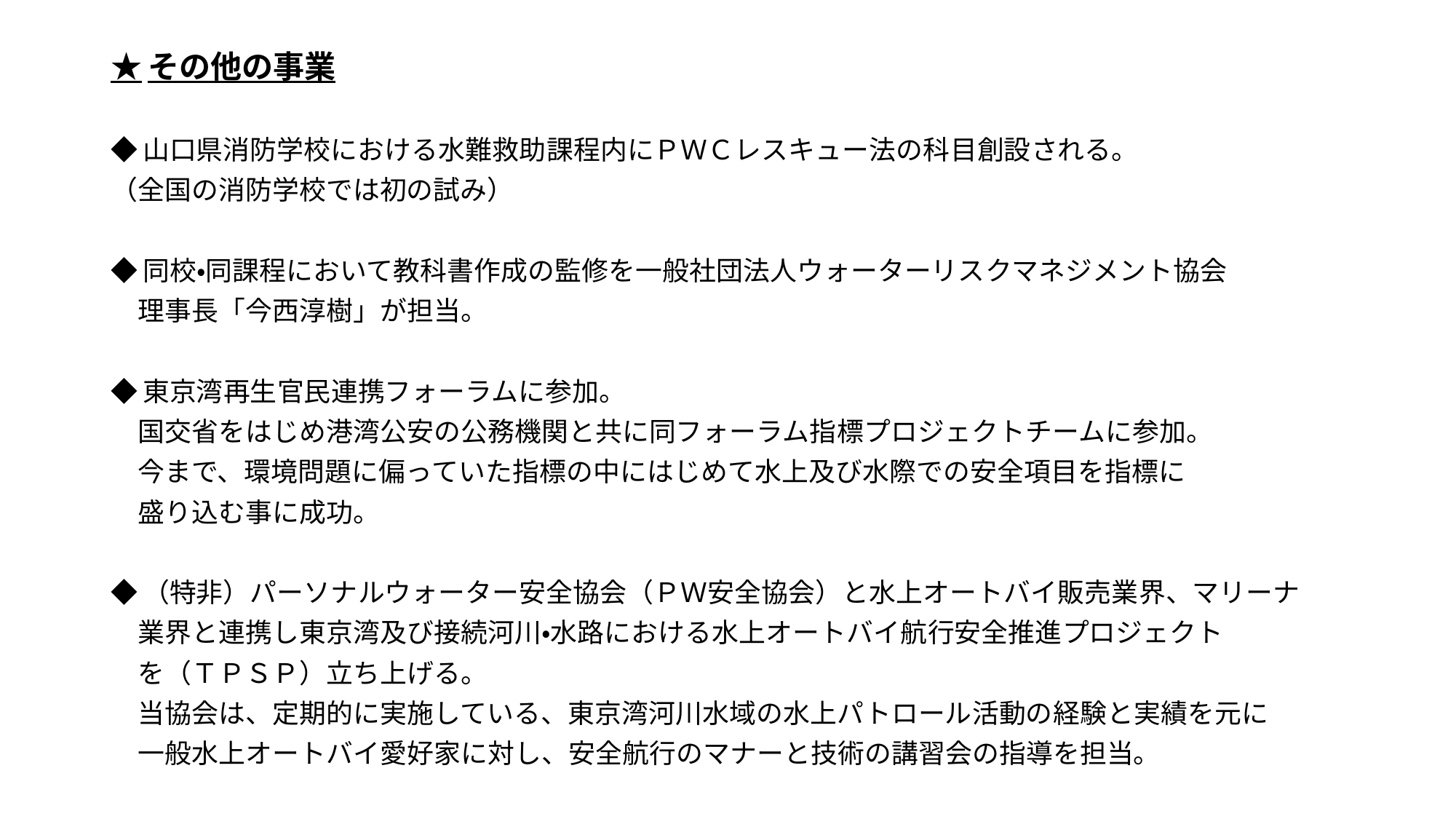

★その他の事業

◆山口県消防学校における水難救助課程内にＰＷＣレスキュー法の科目創設される。
（全国の消防学校では初の試み）

◆同校・同課程において教科書作成の監修を一般社団法人ウォーターリスクマネジメント協会
　理事長「今西淳樹」が担当。

◆東京湾再生官民連携フォーラムに参加。
　国交省をはじめ港湾公安の公務機関と共に同フォーラム指標プロジェクトチームに参加。
　今まで、環境問題に偏っていた指標の中にはじめて水上及び水際での安全項目を指標に
　盛り込む事に成功。

◆（特非）パーソナルウォーター安全協会（ＰＷ安全協会）と水上オートバイ販売業界、マリーナ
　業界と連携し東京湾及び接続河川・水路における水上オートバイ航行安全推進プロジェクト
　を（ＴＰＳＰ）立ち上げる。
　当協会は、定期的に実施している、東京湾河川水域の水上パトロール活動の経験と実績を元に
　一般水上オートバイ愛好家に対し、安全航行のマナーと技術の講習会の指導を担当。